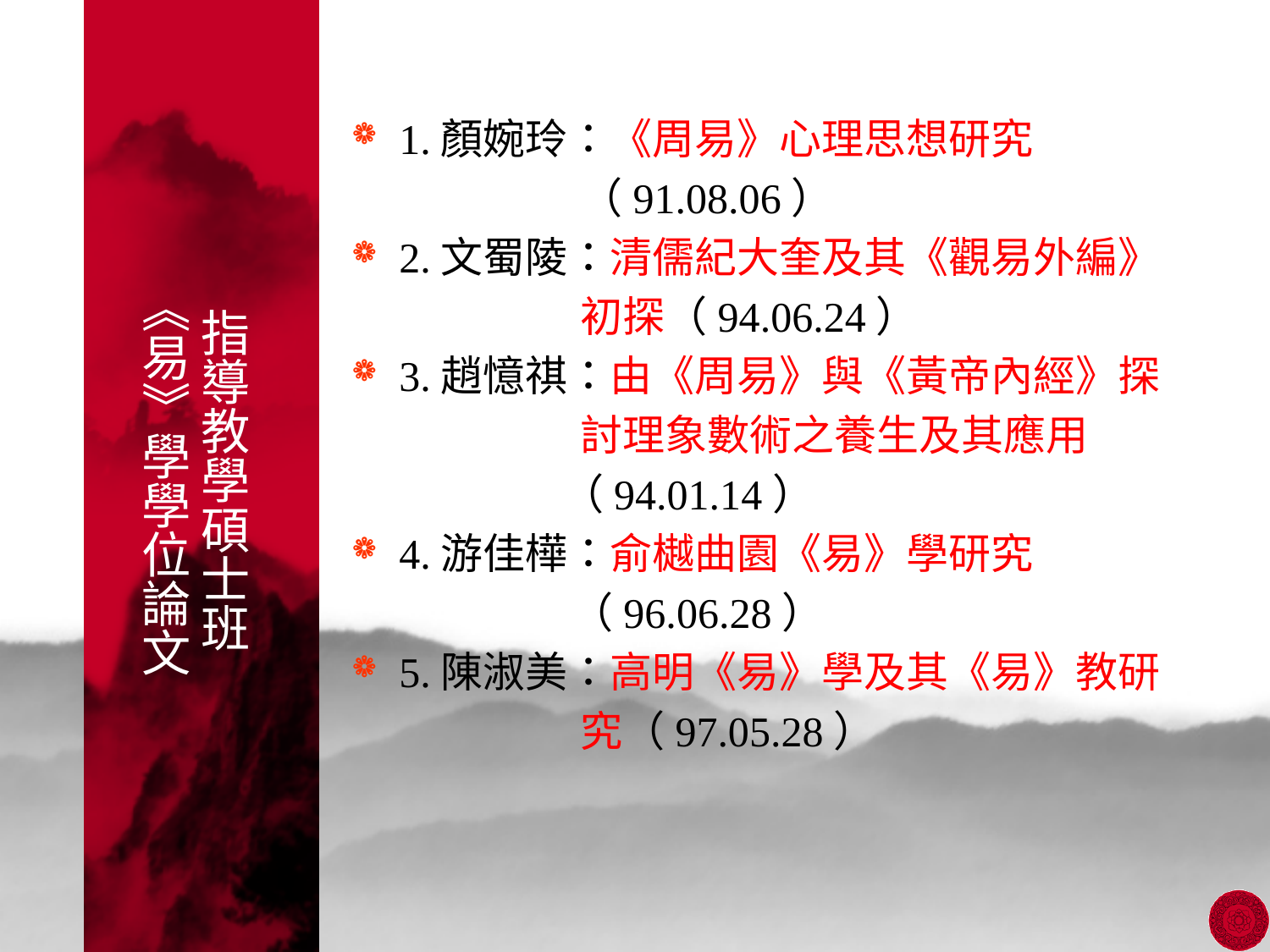

1.顏婉玲：《周易》心理思想研究
                       （91.08.06）
2.文蜀陵：清儒紀大奎及其《觀易外編》
                       初探（94.06.24）
3.趙憶祺：由《周易》與《黃帝內經》探
                       討理象數術之養生及其應用
                     （94.01.14）
4.游佳樺：俞樾曲園《易》學研究
                      （96.06.28）
5.陳淑美：高明《易》學及其《易》教研
                       究（97.05.28）

# 指導教學碩士班 《易》學學位論文